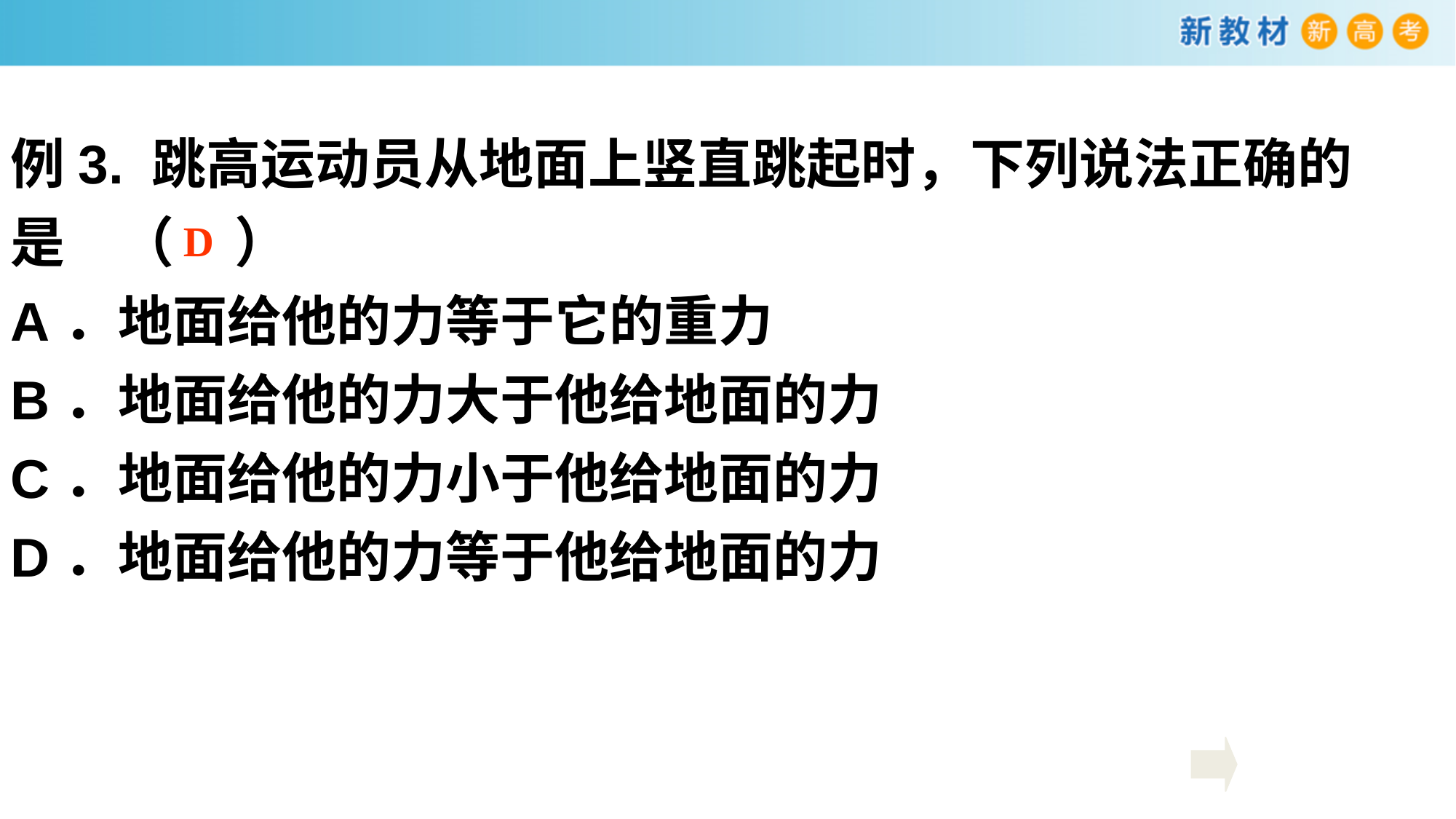

例3. 跳高运动员从地面上竖直跳起时，下列说法正确的是	（    ）
A．地面给他的力等于它的重力
B．地面给他的力大于他给地面的力
C．地面给他的力小于他给地面的力
D．地面给他的力等于他给地面的力
D